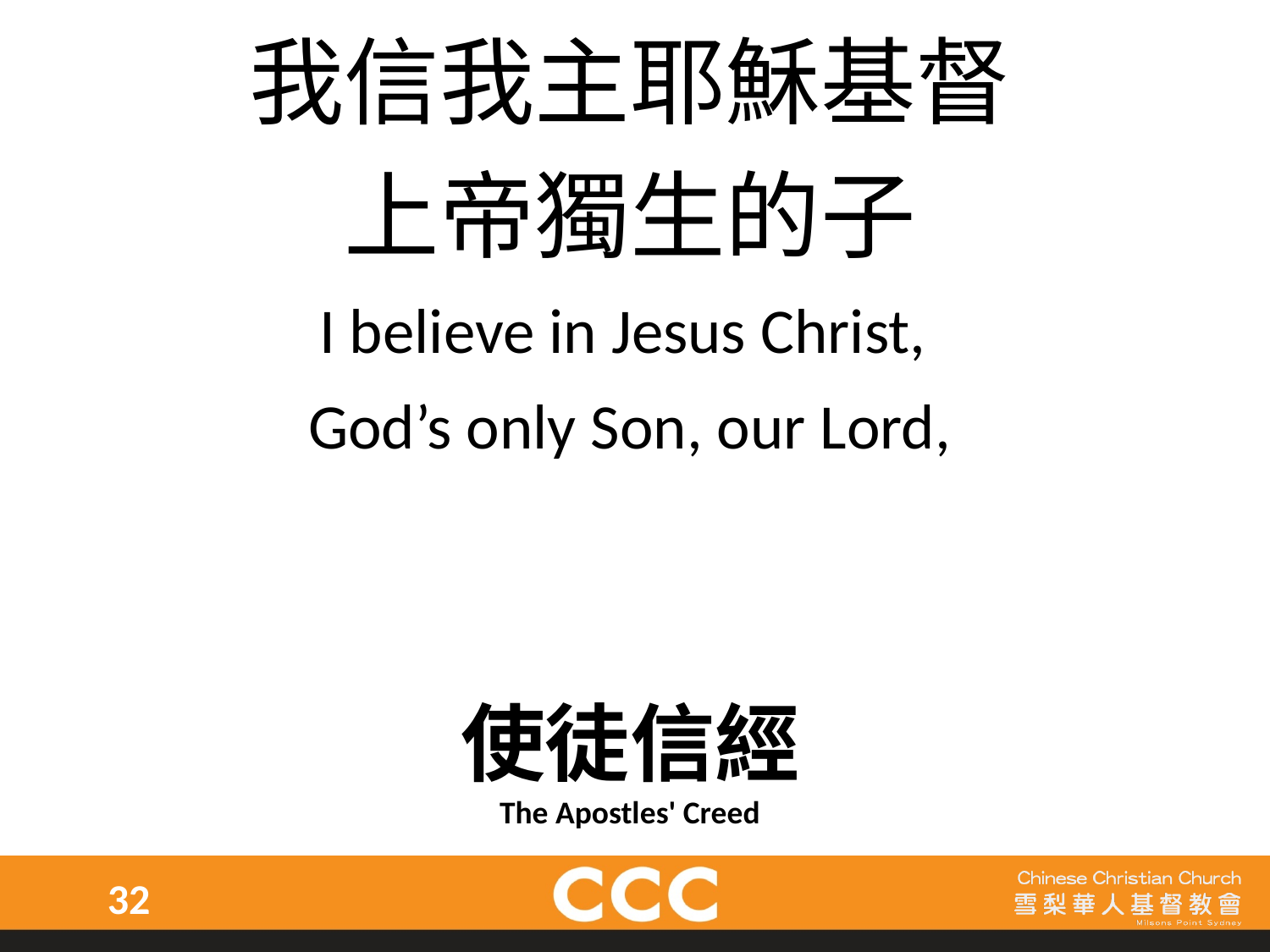

我信我主耶穌基督
上帝獨生的子
I believe in Jesus Christ,
God’s only Son, our Lord,

使徒信經
The Apostles' Creed
32